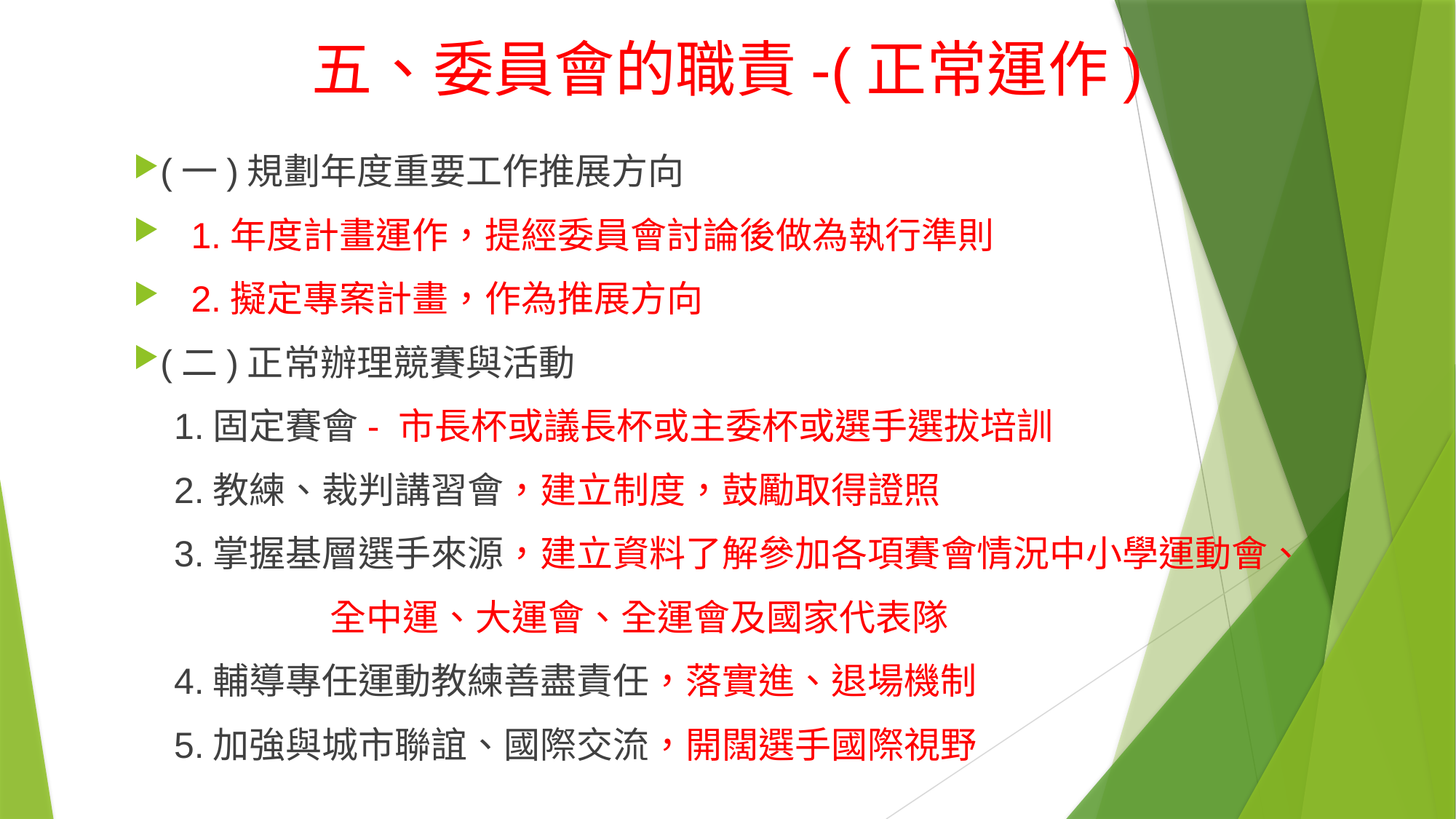

# 五、委員會的職責-(正常運作)
(一)規劃年度重要工作推展方向
   1.年度計畫運作，提經委員會討論後做為執行準則
   2.擬定專案計畫，作為推展方向
(二)正常辦理競賽與活動
    1.固定賽會- 市長杯或議長杯或主委杯或選手選拔培訓
    2.教練、裁判講習會，建立制度，鼓勵取得證照
    3.掌握基層選手來源，建立資料了解參加各項賽會情況中小學運動會、
                       全中運、大運會、全運會及國家代表隊
    4.輔導專任運動教練善盡責任，落實進、退場機制
    5.加強與城市聯誼、國際交流，開闊選手國際視野